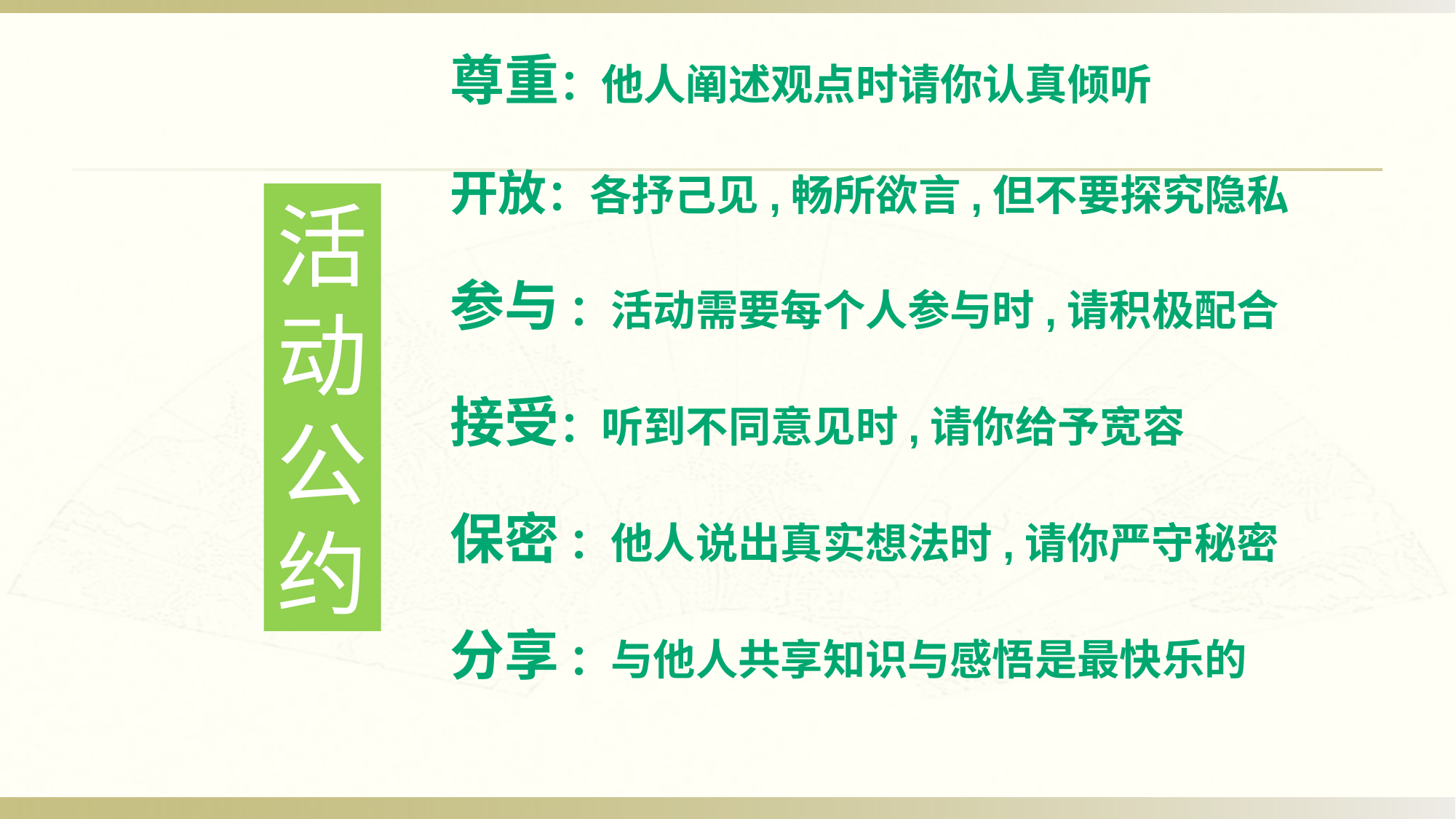

尊重：他人阐述观点时请你认真倾听

开放：各抒己见,畅所欲言,但不要探究隐私

参与 ：活动需要每个人参与时,请积极配合

接受：听到不同意见时,请你给予宽容

保密 ：他人说出真实想法时,请你严守秘密

分享 ：与他人共享知识与感悟是最快乐的

活动公约